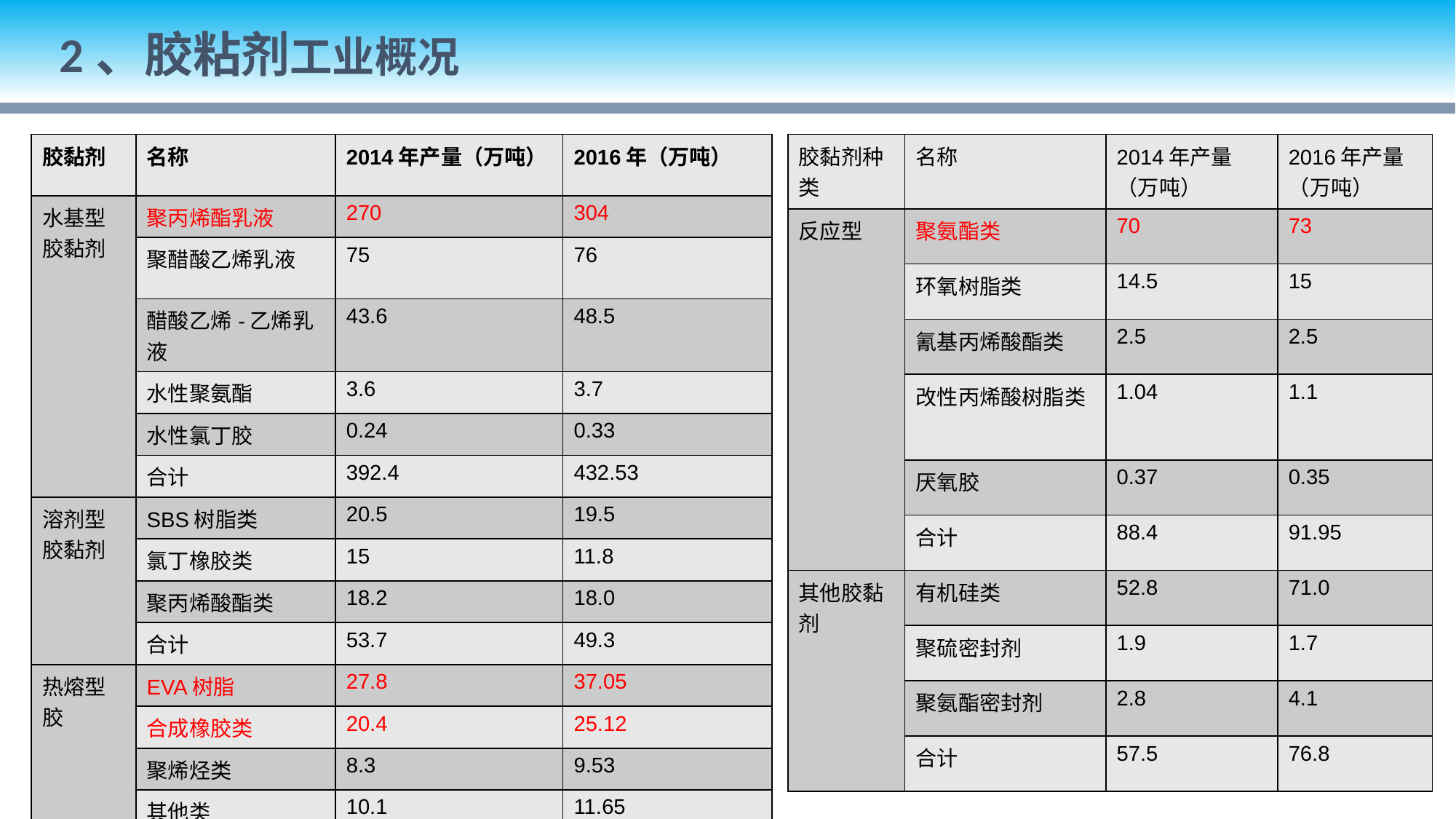

# 2、胶粘剂工业概况
| 胶黏剂种类 | 名称 | 2014年产量（万吨） | 2016年产量（万吨） |
| --- | --- | --- | --- |
| 反应型 | 聚氨酯类 | 70 | 73 |
|  | 环氧树脂类 | 14.5 | 15 |
|  | 氰基丙烯酸酯类 | 2.5 | 2.5 |
|  | 改性丙烯酸树脂类 | 1.04 | 1.1 |
|  | 厌氧胶 | 0.37 | 0.35 |
|  | 合计 | 88.4 | 91.95 |
| 其他胶黏剂 | 有机硅类 | 52.8 | 71.0 |
|  | 聚硫密封剂 | 1.9 | 1.7 |
|  | 聚氨酯密封剂 | 2.8 | 4.1 |
|  | 合计 | 57.5 | 76.8 |
| 胶黏剂 | 名称 | 2014年产量（万吨） | 2016年（万吨） |
| --- | --- | --- | --- |
| 水基型胶黏剂 | 聚丙烯酯乳液 | 270 | 304 |
|  | 聚醋酸乙烯乳液 | 75 | 76 |
|  | 醋酸乙烯-乙烯乳液 | 43.6 | 48.5 |
|  | 水性聚氨酯 | 3.6 | 3.7 |
|  | 水性氯丁胶 | 0.24 | 0.33 |
|  | 合计 | 392.4 | 432.53 |
| 溶剂型胶黏剂 | SBS树脂类 | 20.5 | 19.5 |
|  | 氯丁橡胶类 | 15 | 11.8 |
|  | 聚丙烯酸酯类 | 18.2 | 18.0 |
|  | 合计 | 53.7 | 49.3 |
| 热熔型胶 | EVA树脂 | 27.8 | 37.05 |
|  | 合成橡胶类 | 20.4 | 25.12 |
|  | 聚烯烃类 | 8.3 | 9.53 |
|  | 其他类 | 10.1 | 11.65 |
|  | 合计 | 66.6 | 83.35 |